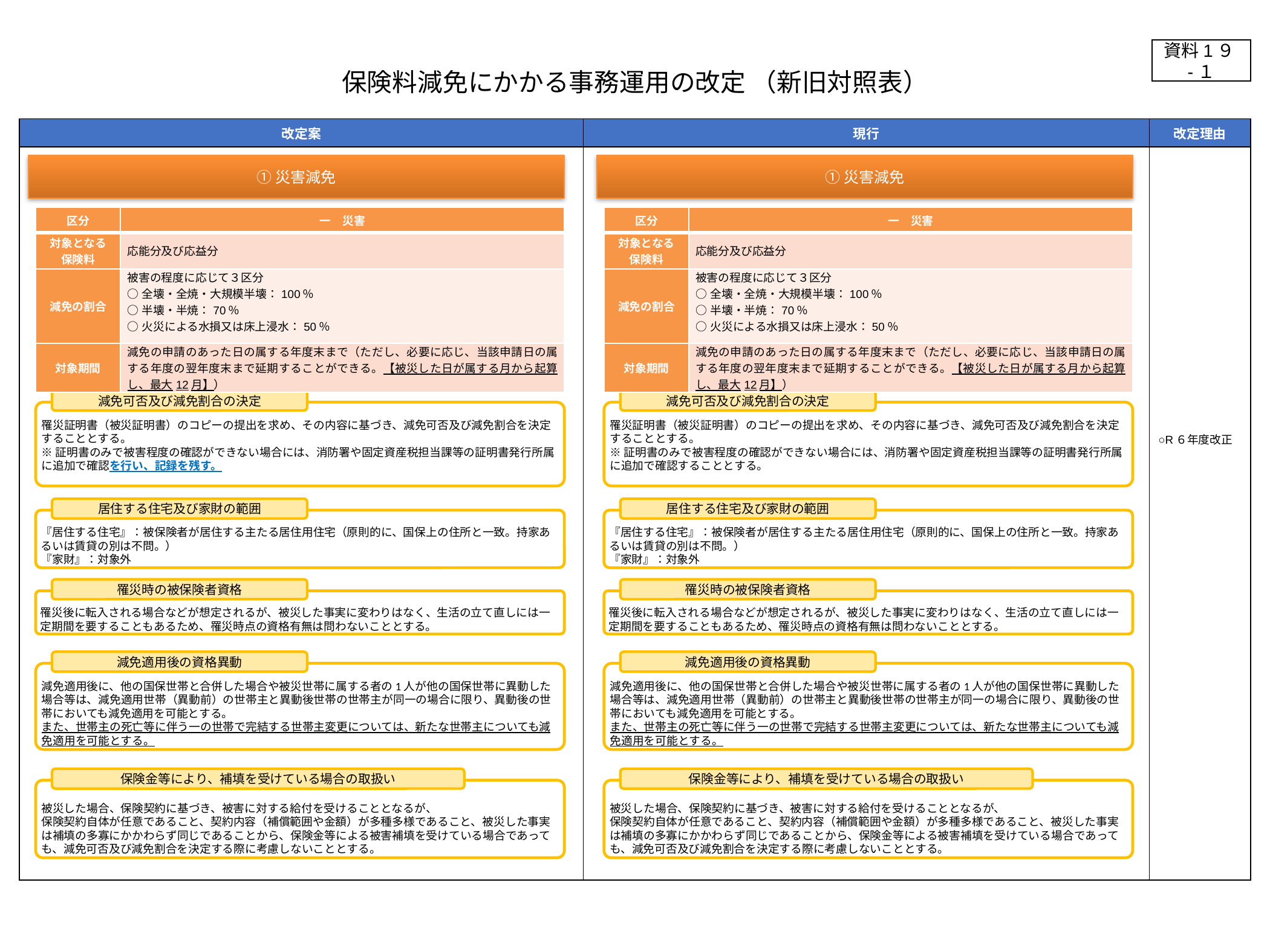

資料1９-１
保険料減免にかかる事務運用の改定 （新旧対照表）
| 改定案 | 現行 | 改定理由 |
| --- | --- | --- |
|  |  | ○R６年度改正 |
①災害減免
①災害減免
| 区分 | 一　災害 |
| --- | --- |
| 対象となる 保険料 | 応能分及び応益分 |
| 減免の割合 | 被害の程度に応じて３区分 ○全壊・全焼・大規模半壊：100％ ○半壊・半焼：70％ ○火災による水損又は床上浸水：50％ |
| 対象期間 | 減免の申請のあった日の属する年度末まで（ただし、必要に応じ、当該申請日の属する年度の翌年度末まで延期することができる。【被災した日が属する月から起算し、最大12月】） |
| 区分 | 一　災害 |
| --- | --- |
| 対象となる 保険料 | 応能分及び応益分 |
| 減免の割合 | 被害の程度に応じて３区分 ○全壊・全焼・大規模半壊：100％ ○半壊・半焼：70％ ○火災による水損又は床上浸水：50％ |
| 対象期間 | 減免の申請のあった日の属する年度末まで（ただし、必要に応じ、当該申請日の属する年度の翌年度末まで延期することができる。【被災した日が属する月から起算し、最大12月】） |
減免可否及び減免割合の決定
減免可否及び減免割合の決定

罹災証明書（被災証明書）のコピーの提出を求め、その内容に基づき、減免可否及び減免割合を決定することとする。
※証明書のみで被害程度の確認ができない場合には、消防署や固定資産税担当課等の証明書発行所属に追加で確認を行い、記録を残す。

罹災証明書（被災証明書）のコピーの提出を求め、その内容に基づき、減免可否及び減免割合を決定することとする。
※証明書のみで被害程度の確認ができない場合には、消防署や固定資産税担当課等の証明書発行所属に追加で確認することとする。

居住する住宅及び家財の範囲
居住する住宅及び家財の範囲

『居住する住宅』：被保険者が居住する主たる居住用住宅（原則的に、国保上の住所と一致。持家あるいは賃貸の別は不問。）
『家財』：対象外

『居住する住宅』：被保険者が居住する主たる居住用住宅（原則的に、国保上の住所と一致。持家あるいは賃貸の別は不問。）
『家財』：対象外
罹災時の被保険者資格
罹災時の被保険者資格

罹災後に転入される場合などが想定されるが、被災した事実に変わりはなく、生活の立て直しには一定期間を要することもあるため、罹災時点の資格有無は問わないこととする。

罹災後に転入される場合などが想定されるが、被災した事実に変わりはなく、生活の立て直しには一定期間を要することもあるため、罹災時点の資格有無は問わないこととする。
減免適用後の資格異動
減免適用後の資格異動

減免適用後に、他の国保世帯と合併した場合や被災世帯に属する者の1人が他の国保世帯に異動した場合等は、減免適用世帯（異動前）の世帯主と異動後世帯の世帯主が同一の場合に限り、異動後の世帯においても減免適用を可能とする。
また、世帯主の死亡等に伴う一の世帯で完結する世帯主変更については、新たな世帯主についても減免適用を可能とする。

減免適用後に、他の国保世帯と合併した場合や被災世帯に属する者の1人が他の国保世帯に異動した場合等は、減免適用世帯（異動前）の世帯主と異動後世帯の世帯主が同一の場合に限り、異動後の世帯においても減免適用を可能とする。
また、世帯主の死亡等に伴う一の世帯で完結する世帯主変更については、新たな世帯主についても減免適用を可能とする。
保険金等により、補填を受けている場合の取扱い
保険金等により、補填を受けている場合の取扱い

被災した場合、保険契約に基づき、被害に対する給付を受けることとなるが、
保険契約自体が任意であること、契約内容（補償範囲や金額）が多種多様であること、被災した事実は補填の多寡にかかわらず同じであることから、保険金等による被害補填を受けている場合であっても、減免可否及び減免割合を決定する際に考慮しないこととする。

被災した場合、保険契約に基づき、被害に対する給付を受けることとなるが、
保険契約自体が任意であること、契約内容（補償範囲や金額）が多種多様であること、被災した事実は補填の多寡にかかわらず同じであることから、保険金等による被害補填を受けている場合であっても、減免可否及び減免割合を決定する際に考慮しないこととする。